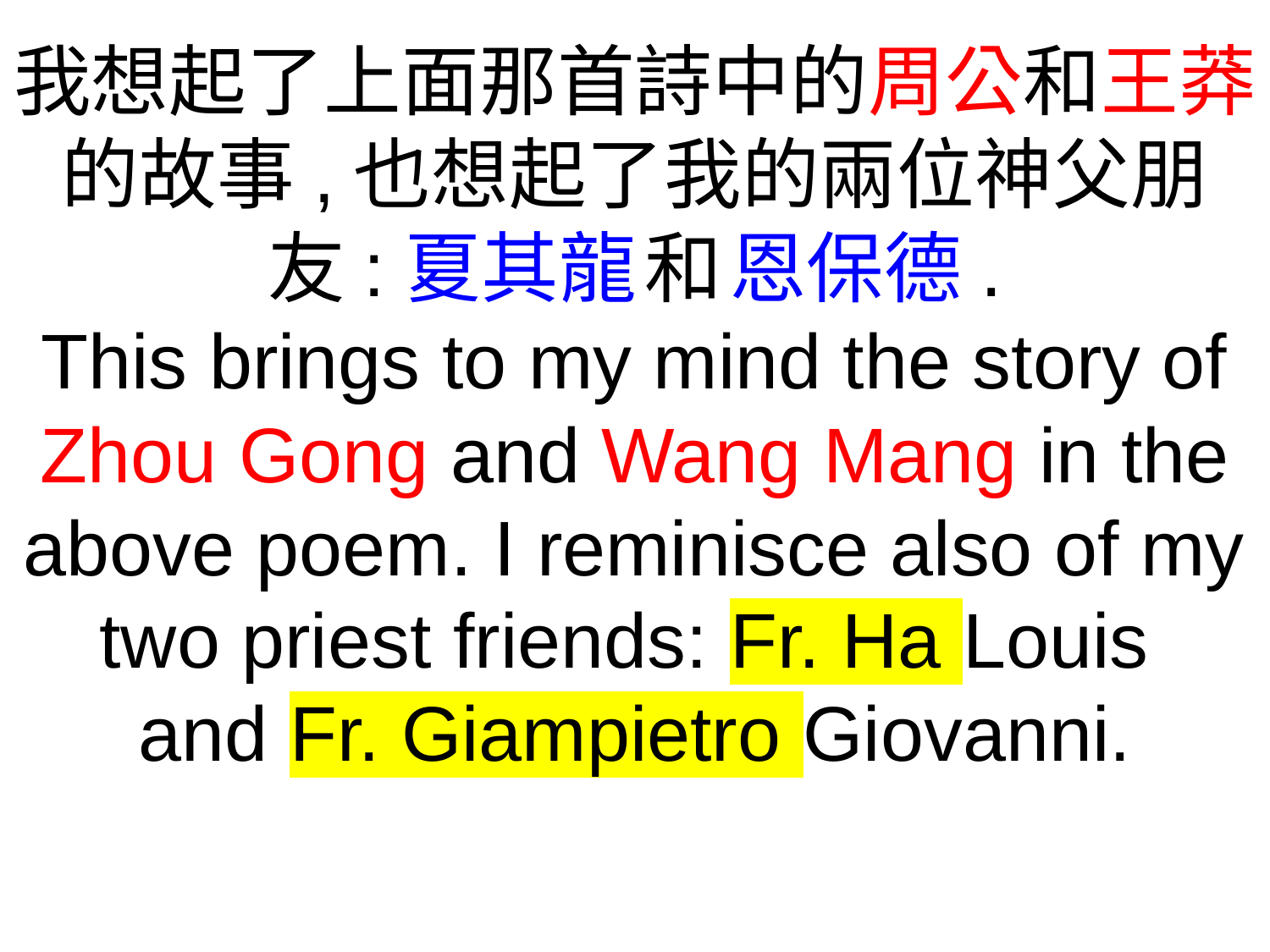

我想起了上面那首詩中的周公和王莽的故事,也想起了我的兩位神父朋友:夏其龍 和 恩保德.
This brings to my mind the story of Zhou Gong and Wang Mang in the above poem. I reminisce also of my two priest friends: Fr. Ha Louis
and Fr. Giampietro Giovanni.